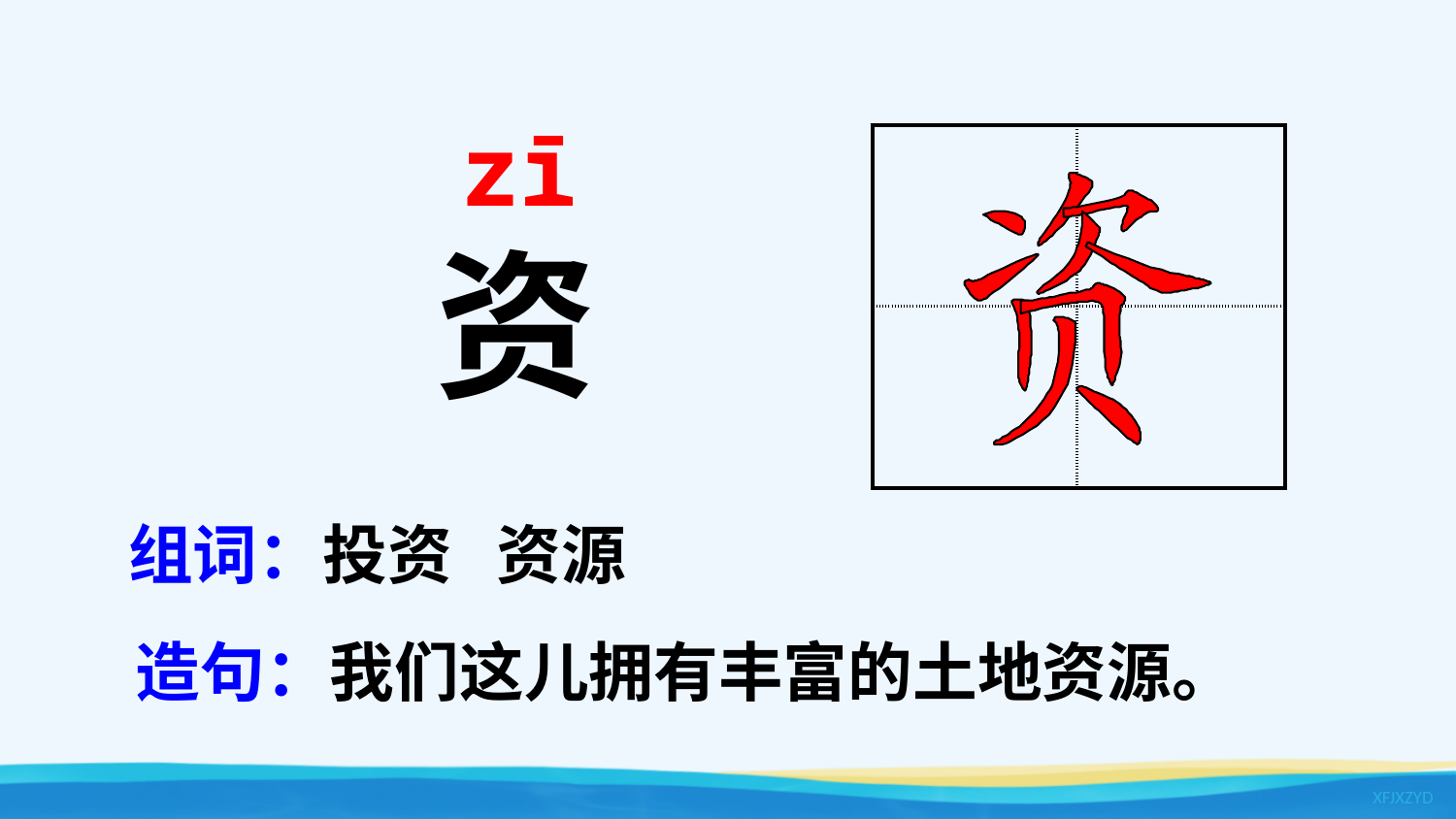

zī
|  |  |
| --- | --- |
|  |  |

资

组词：投资   资源
造句：我们这儿拥有丰富的土地资源。